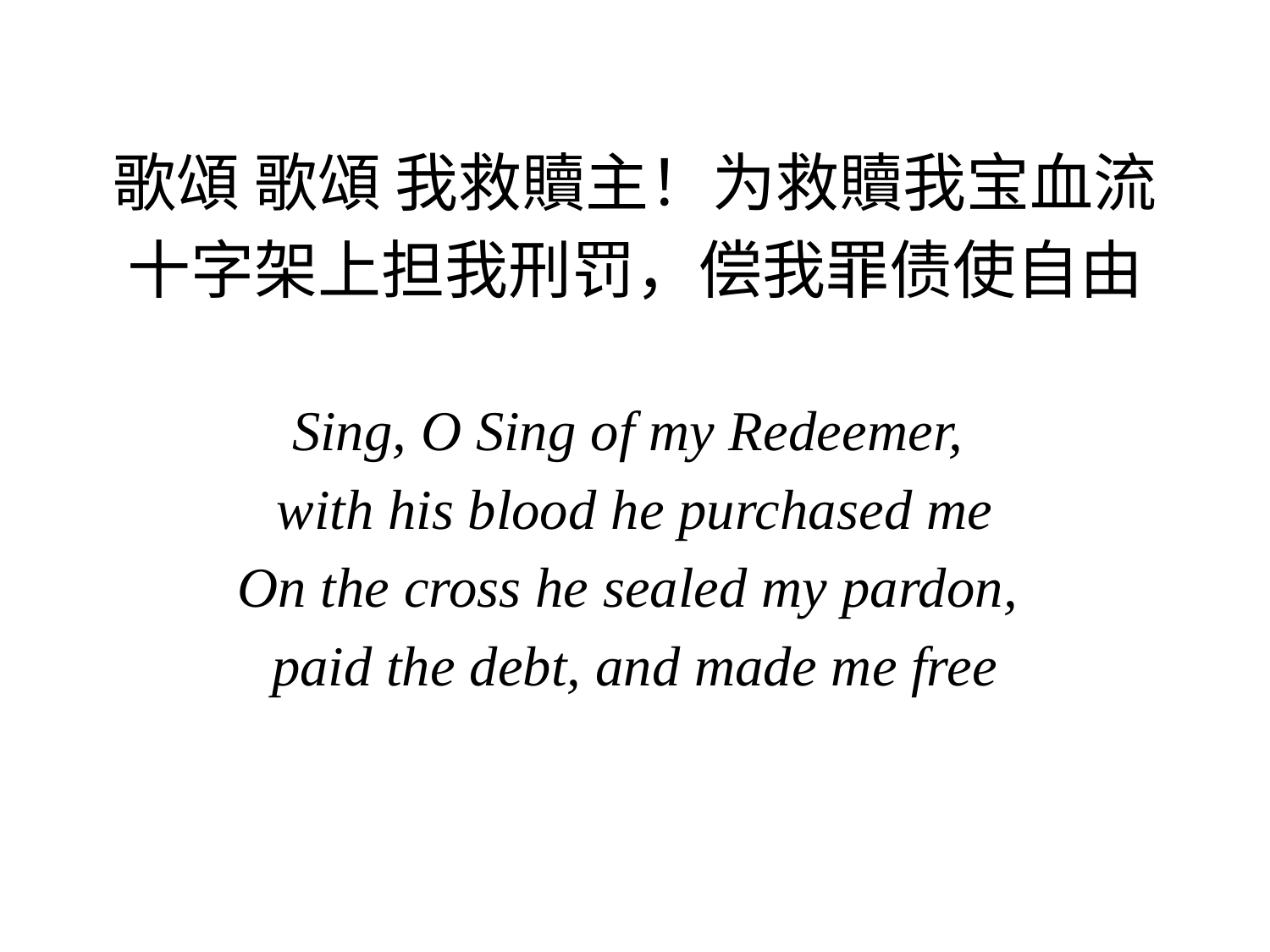

歌頌 歌頌 我救贖主！为救贖我宝血流
十字架上担我刑罚，偿我罪债使自由

Sing, O Sing of my Redeemer,
with his blood he purchased me
On the cross he sealed my pardon,
paid the debt, and made me free